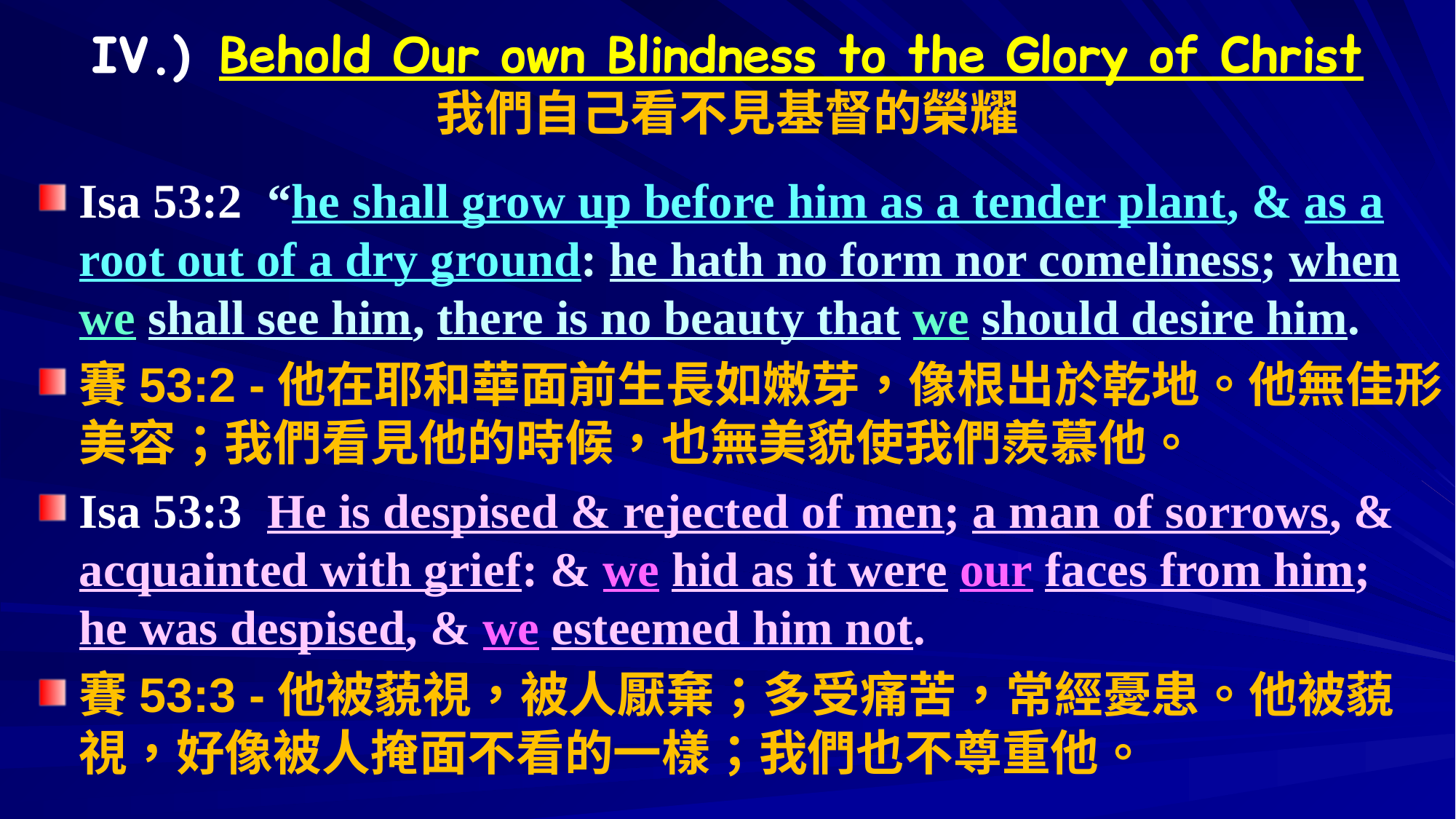

# IV.)  Behold Our own Blindness to the Glory of Christ 我們自己看不見基督的榮耀
Isa 53:2  “he shall grow up before him as a tender plant, & as a root out of a dry ground: he hath no form nor comeliness; when we shall see him, there is no beauty that we should desire him.
賽53:2 -他在耶和華面前生長如嫩芽，像根出於乾地。他無佳形美容；我們看見他的時候，也無美貌使我們羨慕他。
Isa 53:3  He is despised & rejected of men; a man of sorrows, & acquainted with grief: & we hid as it were our faces from him;    he was despised, & we esteemed him not.
賽53:3 -他被藐視，被人厭棄；多受痛苦，常經憂患。他被藐視，好像被人掩面不看的一樣；我們也不尊重他。